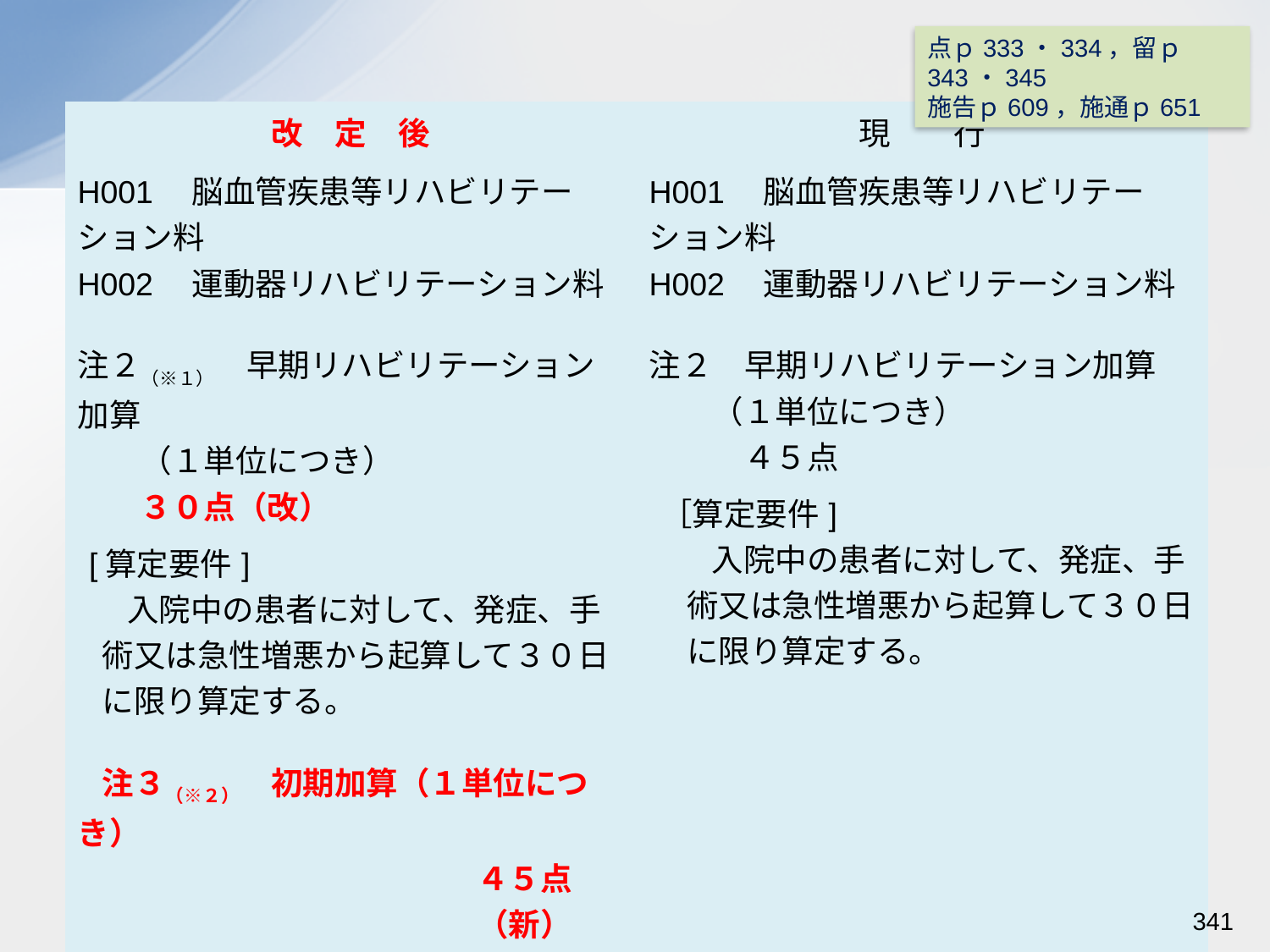

点ｐ333・334，留ｐ343・345
施告ｐ609，施通ｐ651
| 改　定　後 | 現　　行 |
| --- | --- |
| H001　脳血管疾患等リハビリテーション料 H002　運動器リハビリテーション料 注２（※１）　早期リハビリテーション加算 （１単位につき）　　　　　　　３０点（改） [算定要件] 入院中の患者に対して、発症、手術又は急性増悪から起算して３０日に限り算定する。 注３（※２）　初期加算（１単位につき） ４５点（新） ［算定要件］ 入院中の患者に対して、発症、手術又は急性増悪から起算して１４日に限り算定する。 注２（※１）の加算とは別に算定可能 ※１：運動器リハは注３ ※２：運動器リハは注４ | H001　脳血管疾患等リハビリテーション料 H002　運動器リハビリテーション料 注２　早期リハビリテーション加算 （１単位につき）　　　　　　　　４５点 ［算定要件] 入院中の患者に対して、発症、手術又は急性増悪から起算して３０日に限り算定する。 |
341